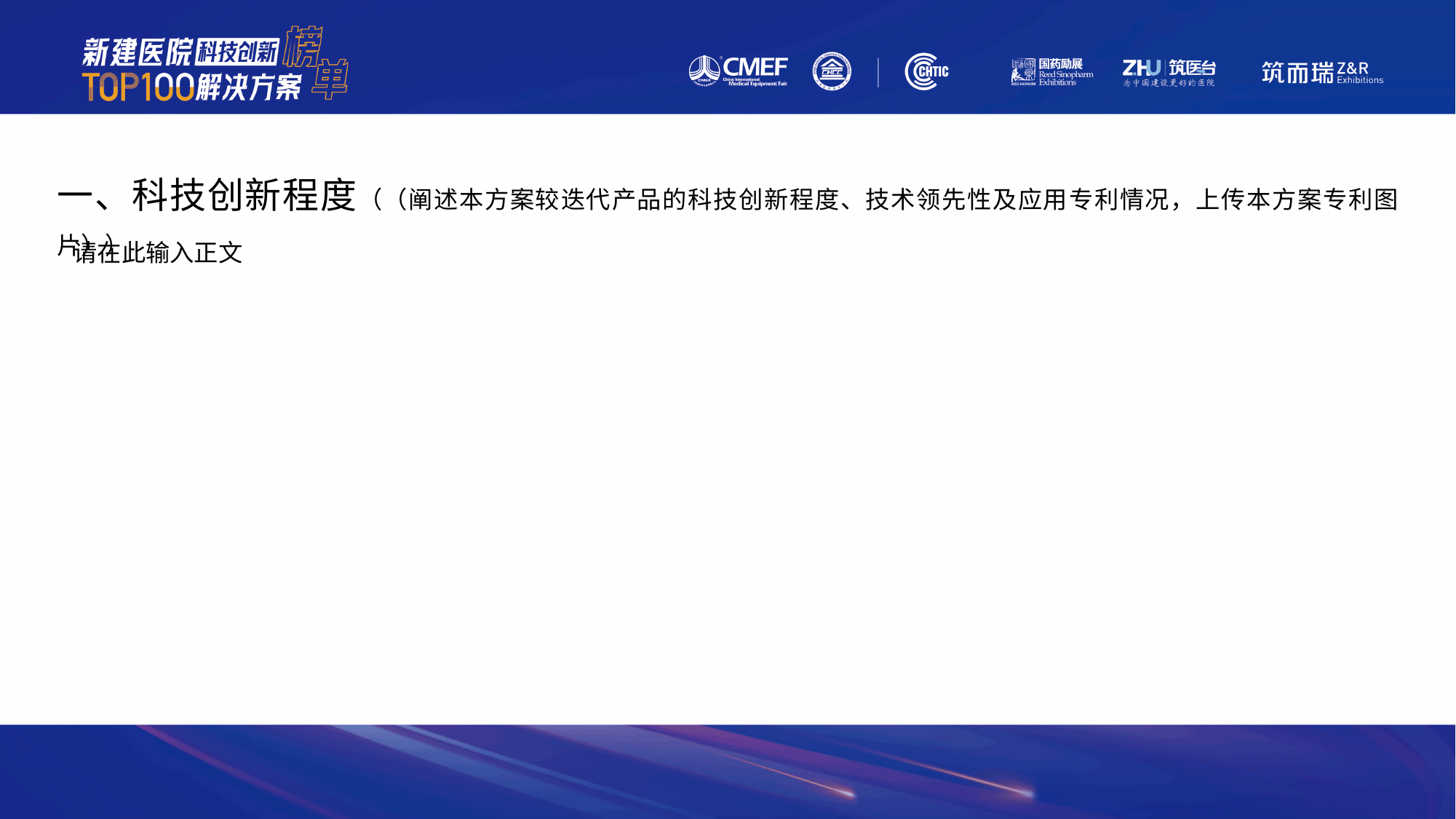

一、科技创新程度（（阐述本方案较迭代产品的科技创新程度、技术领先性及应用专利情况，上传本方案专利图片））
请在此输入正文